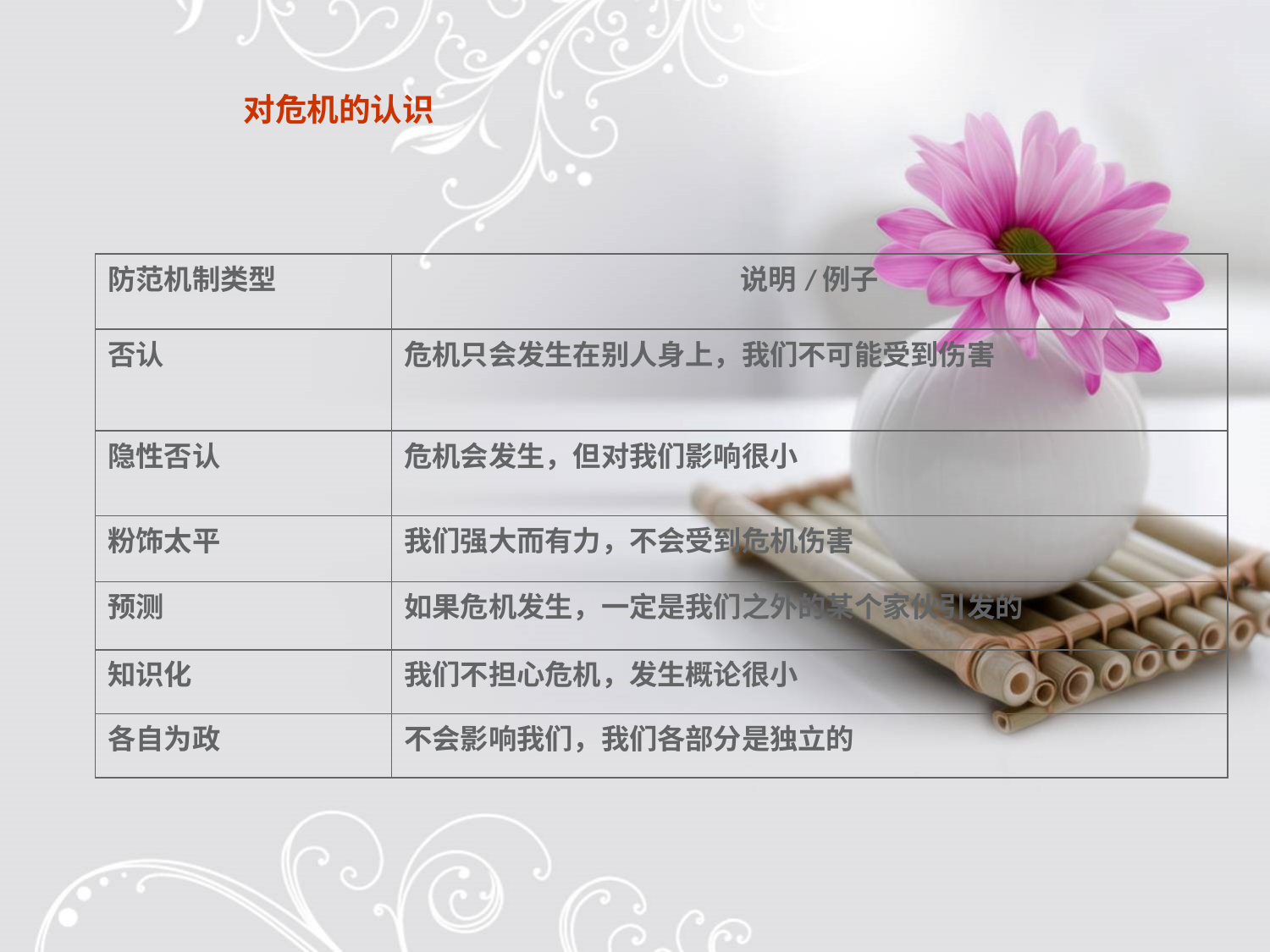

对危机的认识
| 防范机制类型 | 说明/例子 |
| --- | --- |
| 否认 | 危机只会发生在别人身上，我们不可能受到伤害 |
| 隐性否认 | 危机会发生，但对我们影响很小 |
| 粉饰太平 | 我们强大而有力，不会受到危机伤害 |
| 预测 | 如果危机发生，一定是我们之外的某个家伙引发的 |
| 知识化 | 我们不担心危机，发生概论很小 |
| 各自为政 | 不会影响我们，我们各部分是独立的 |